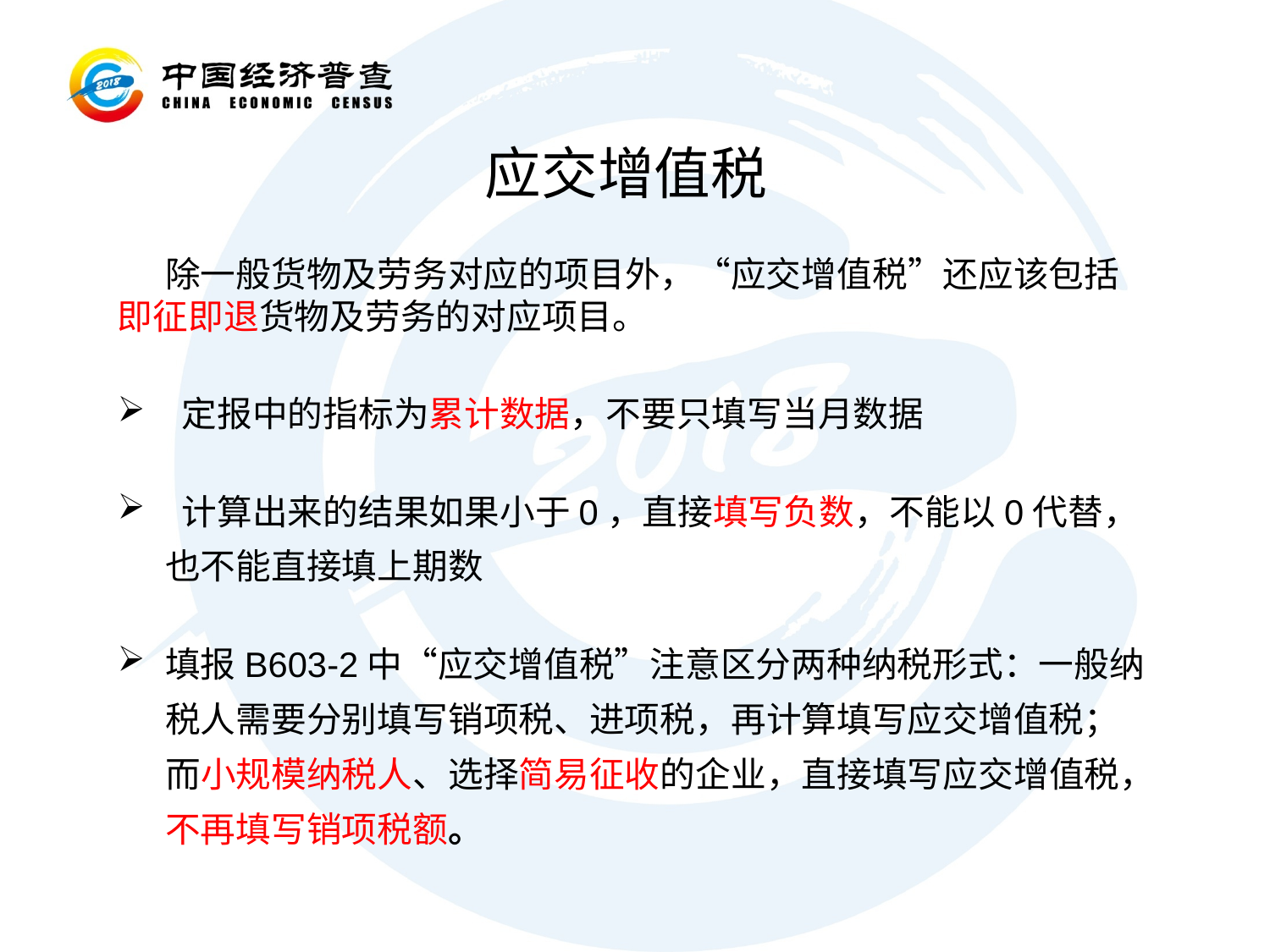

# 应交增值税
     除一般货物及劳务对应的项目外，“应交增值税”还应该包括即征即退货物及劳务的对应项目。
 定报中的指标为累计数据，不要只填写当月数据
 计算出来的结果如果小于0，直接填写负数，不能以0代替，也不能直接填上期数
填报B603-2中“应交增值税”注意区分两种纳税形式：一般纳税人需要分别填写销项税、进项税，再计算填写应交增值税；而小规模纳税人、选择简易征收的企业，直接填写应交增值税，不再填写销项税额。